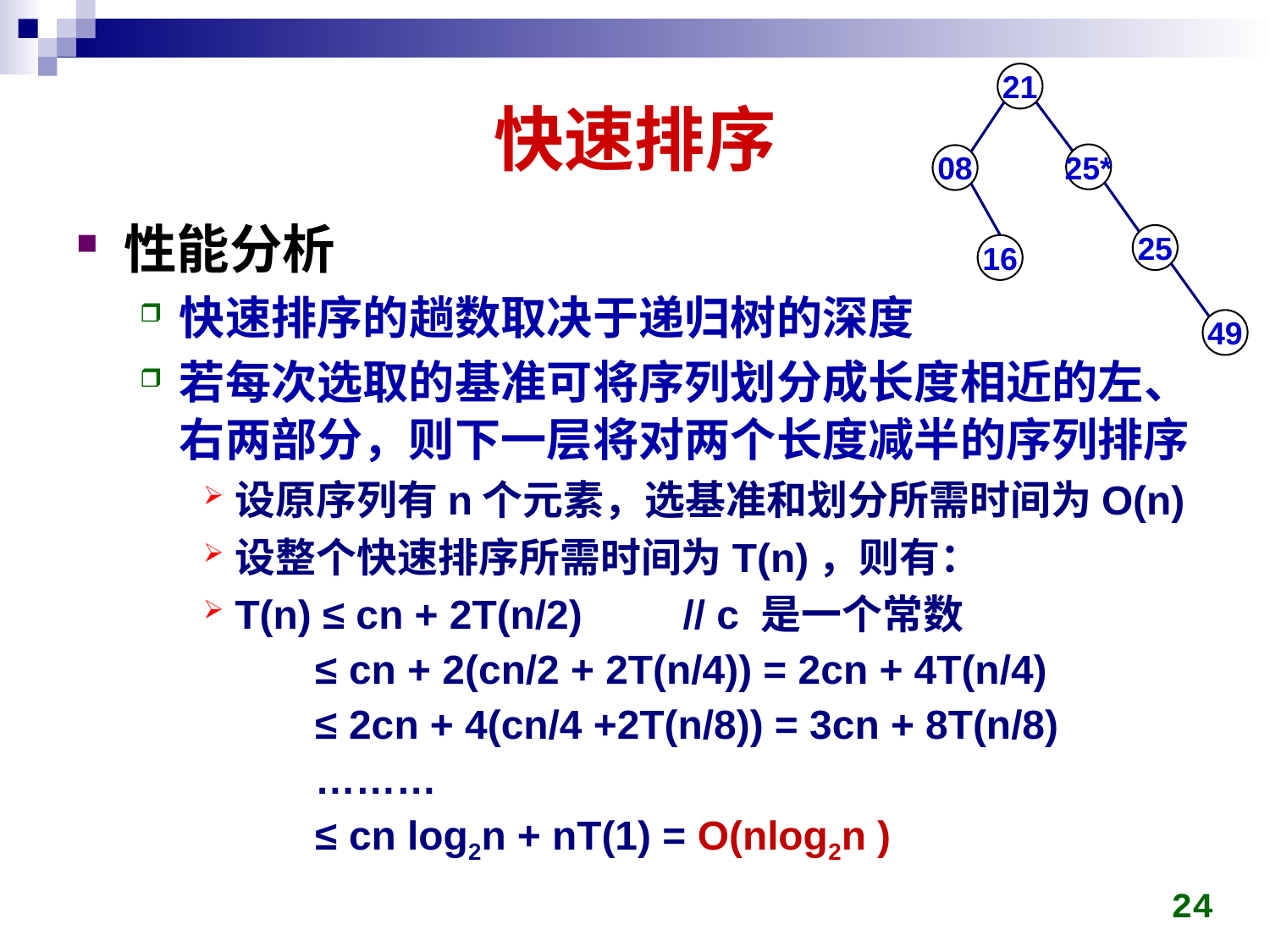

# 快速排序
21
25*
08
25
16
49
性能分析
快速排序的趟数取决于递归树的深度
若每次选取的基准可将序列划分成长度相近的左、右两部分，则下一层将对两个长度减半的序列排序
设原序列有n个元素，选基准和划分所需时间为O(n)
设整个快速排序所需时间为T(n)，则有：
T(n) ≤ cn + 2T(n/2)         // c 是一个常数
          ≤ cn + 2(cn/2 + 2T(n/4)) = 2cn + 4T(n/4)
          ≤ 2cn + 4(cn/4 +2T(n/8)) = 3cn + 8T(n/8)
          ………
          ≤ cn log2n + nT(1) = O(nlog2n )

24